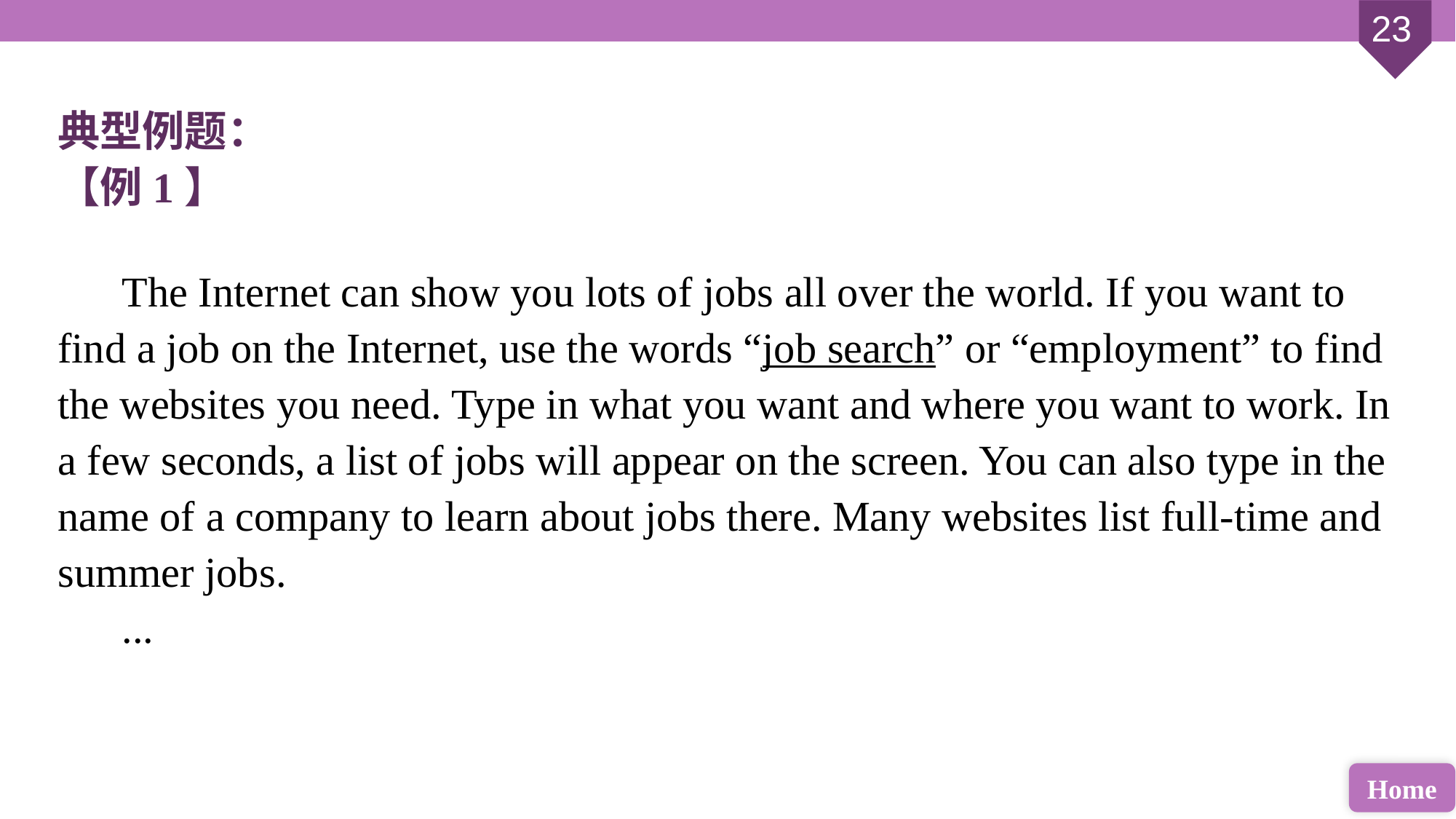

典型例题：
【例1】

The Internet can show you lots of jobs all over the world. If you want to find a job on the Internet, use the words “job search” or “employment” to find the websites you need. Type in what you want and where you want to work. In a few seconds, a list of jobs will appear on the screen. You can also type in the name of a company to learn about jobs there. Many websites list full-time and summer jobs.
...